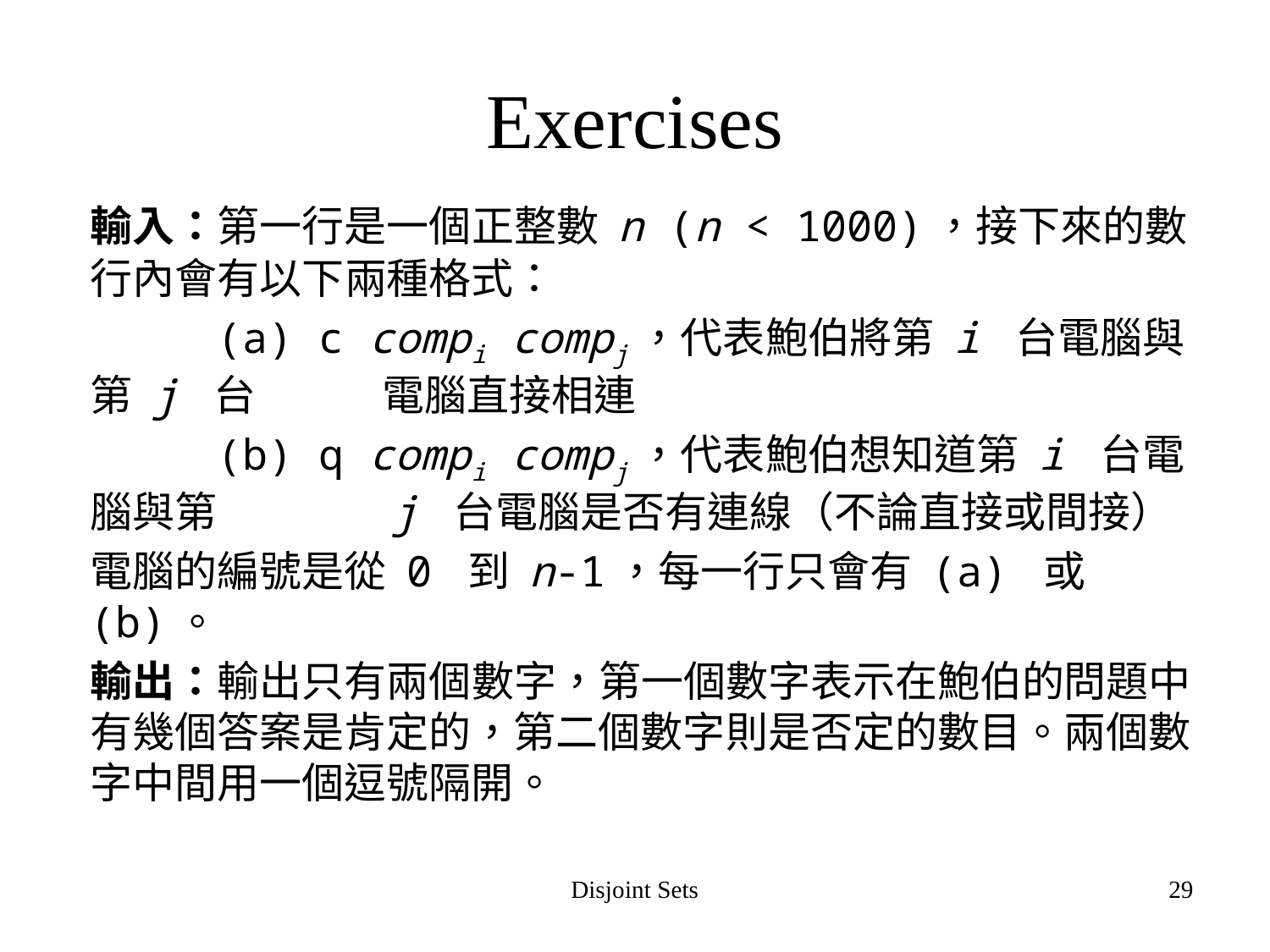

# Exercises
	輸入：第一行是一個正整數 n (n < 1000)，接下來的數行內會有以下兩種格式：
		(a) c compi compj，代表鮑伯將第 i 台電腦與第 j 台	    電腦直接相連
		(b) q compi compj，代表鮑伯想知道第 i 台電腦與第 	    j 台電腦是否有連線（不論直接或間接）
	電腦的編號是從 0 到 n-1，每一行只會有 (a) 或 (b)。
	輸出：輸出只有兩個數字，第一個數字表示在鮑伯的問題中有幾個答案是肯定的，第二個數字則是否定的數目。兩個數字中間用一個逗號隔開。
Disjoint Sets
29